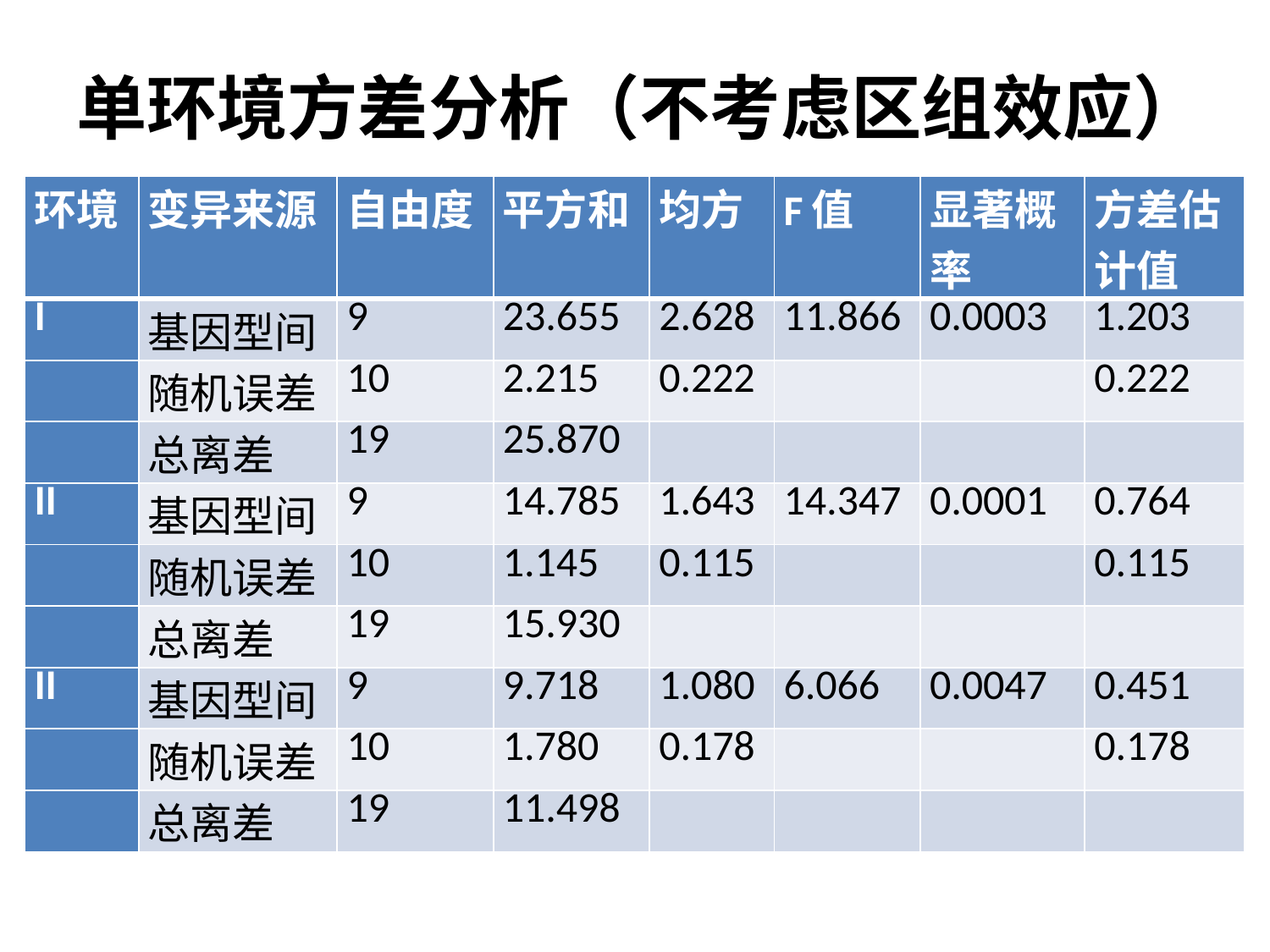

# 单环境方差分析（不考虑区组效应）
| 环境 | 变异来源 | 自由度 | 平方和 | 均方 | F值 | 显著概率 | 方差估计值 |
| --- | --- | --- | --- | --- | --- | --- | --- |
| I | 基因型间 | 9 | 23.655 | 2.628 | 11.866 | 0.0003 | 1.203 |
|  | 随机误差 | 10 | 2.215 | 0.222 |  |  | 0.222 |
|  | 总离差 | 19 | 25.870 |  |  |  |  |
| II | 基因型间 | 9 | 14.785 | 1.643 | 14.347 | 0.0001 | 0.764 |
|  | 随机误差 | 10 | 1.145 | 0.115 |  |  | 0.115 |
|  | 总离差 | 19 | 15.930 |  |  |  |  |
| II | 基因型间 | 9 | 9.718 | 1.080 | 6.066 | 0.0047 | 0.451 |
|  | 随机误差 | 10 | 1.780 | 0.178 |  |  | 0.178 |
|  | 总离差 | 19 | 11.498 |  |  |  |  |